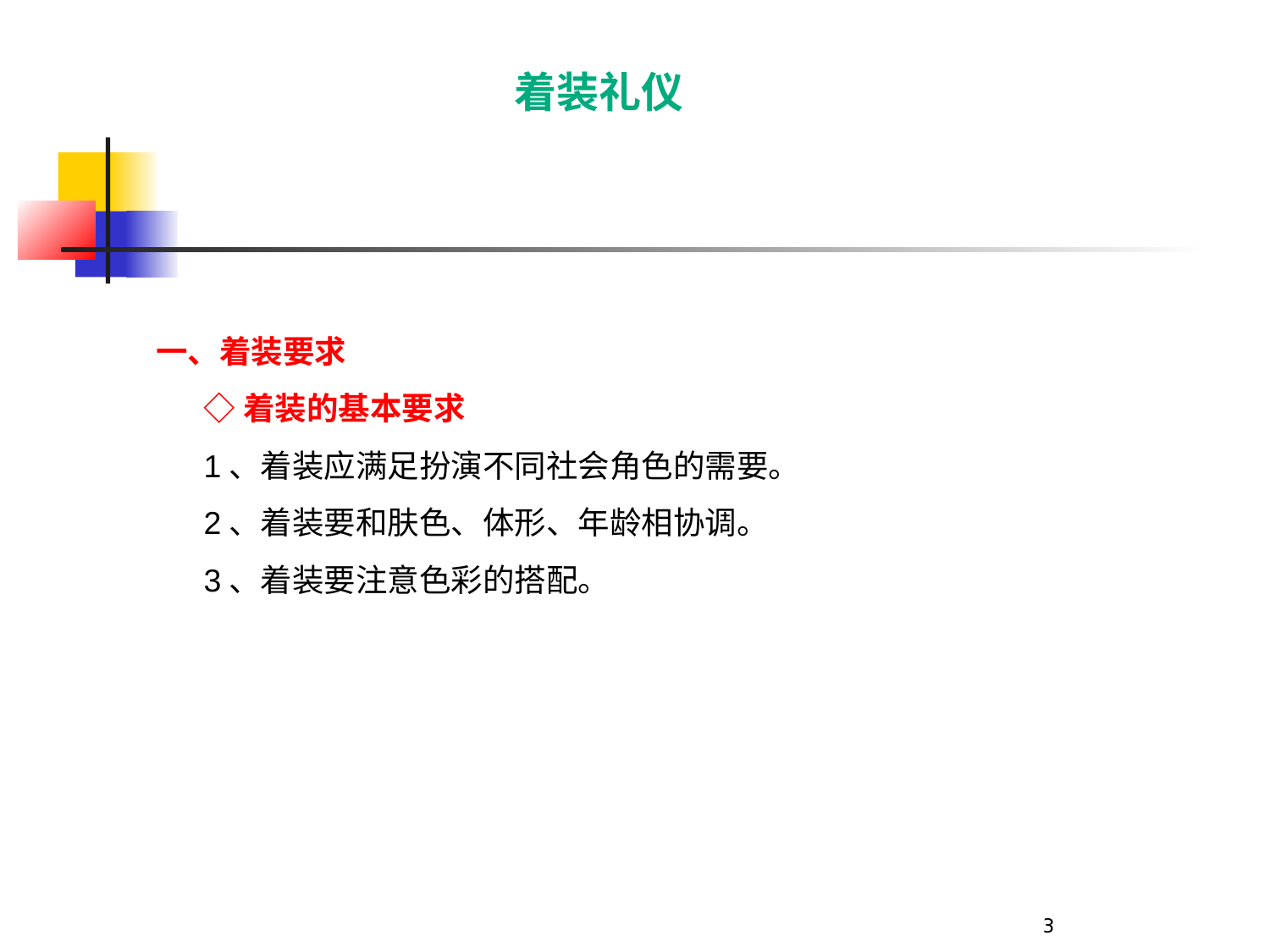

着装礼仪

一、着装要求
◇着装的基本要求
1、着装应满足扮演不同社会角色的需要。
2、着装要和肤色、体形、年龄相协调。
3、着装要注意色彩的搭配。
3